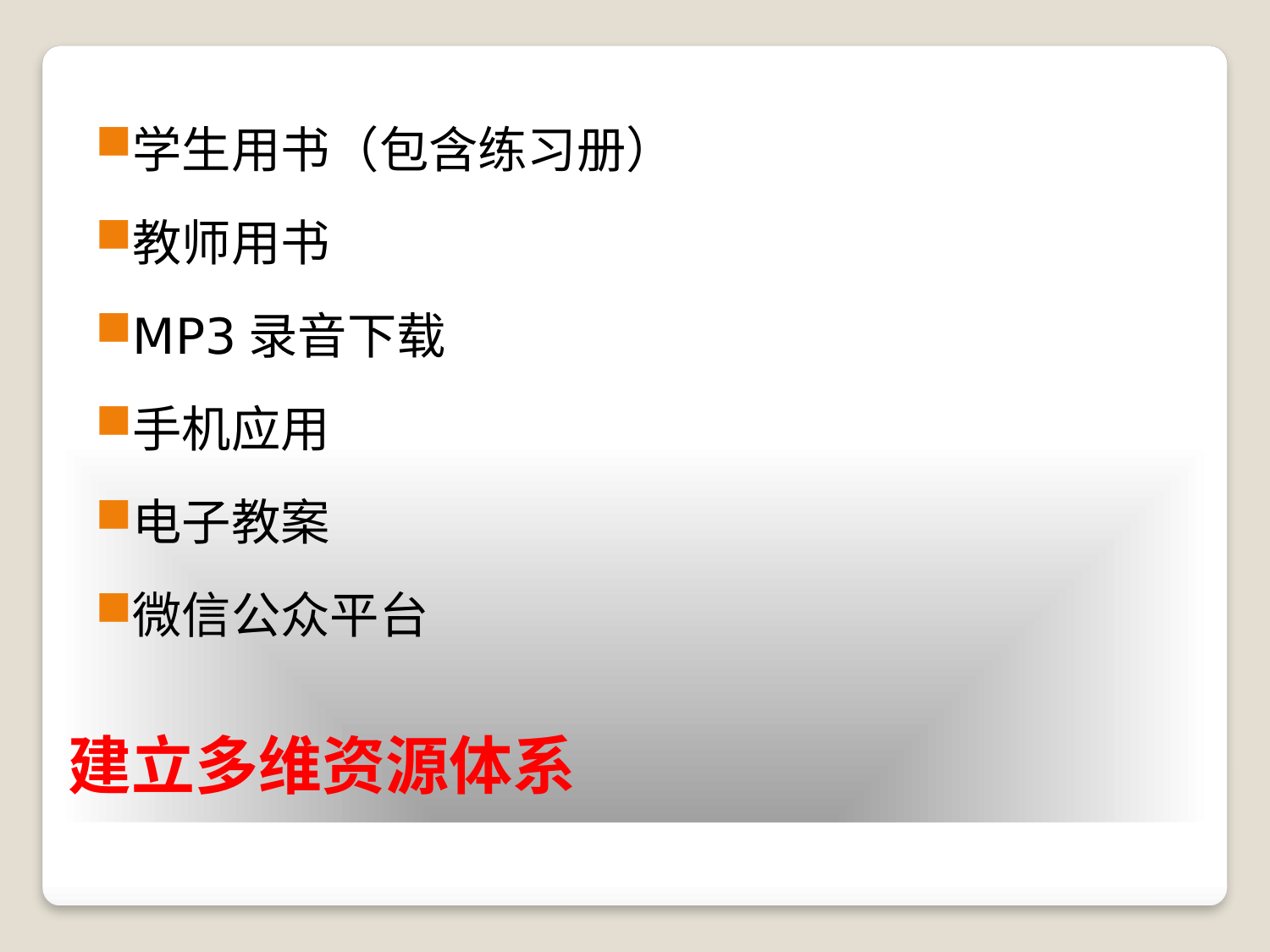

学生用书（包含练习册）
教师用书
MP3录音下载
手机应用
电子教案
微信公众平台

# 建立多维资源体系